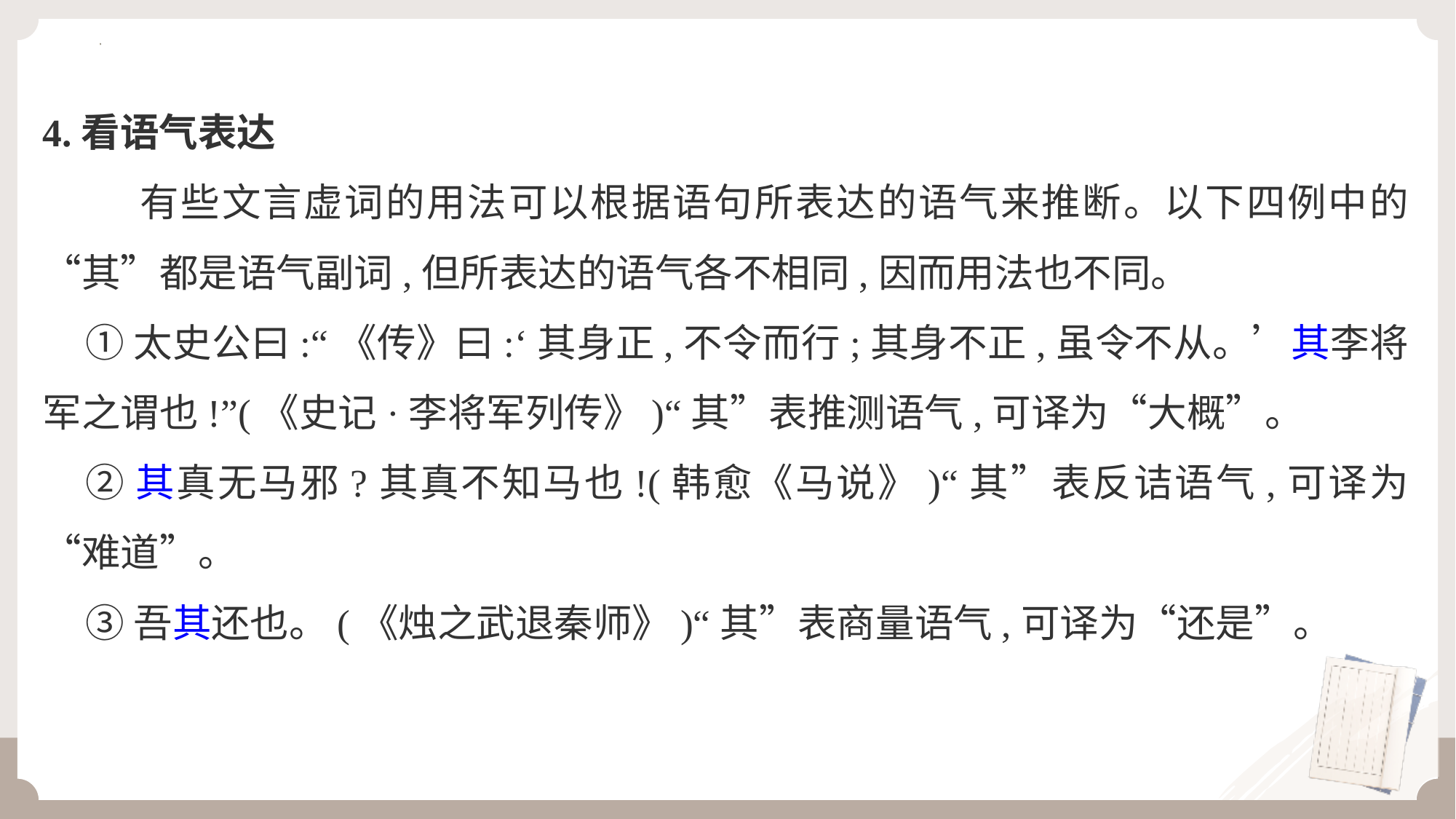

4.看语气表达
    有些文言虚词的用法可以根据语句所表达的语气来推断。以下四例中的“其”都是语气副词,但所表达的语气各不相同,因而用法也不同。
①太史公曰:“《传》曰:‘其身正,不令而行;其身不正,虽令不从。’其李将军之谓也!”(《史记·李将军列传》)“其”表推测语气,可译为“大概”。
②其真无马邪?其真不知马也!(韩愈《马说》)“其”表反诘语气,可译为“难道”。
③吾其还也。(《烛之武退秦师》)“其”表商量语气,可译为“还是”。